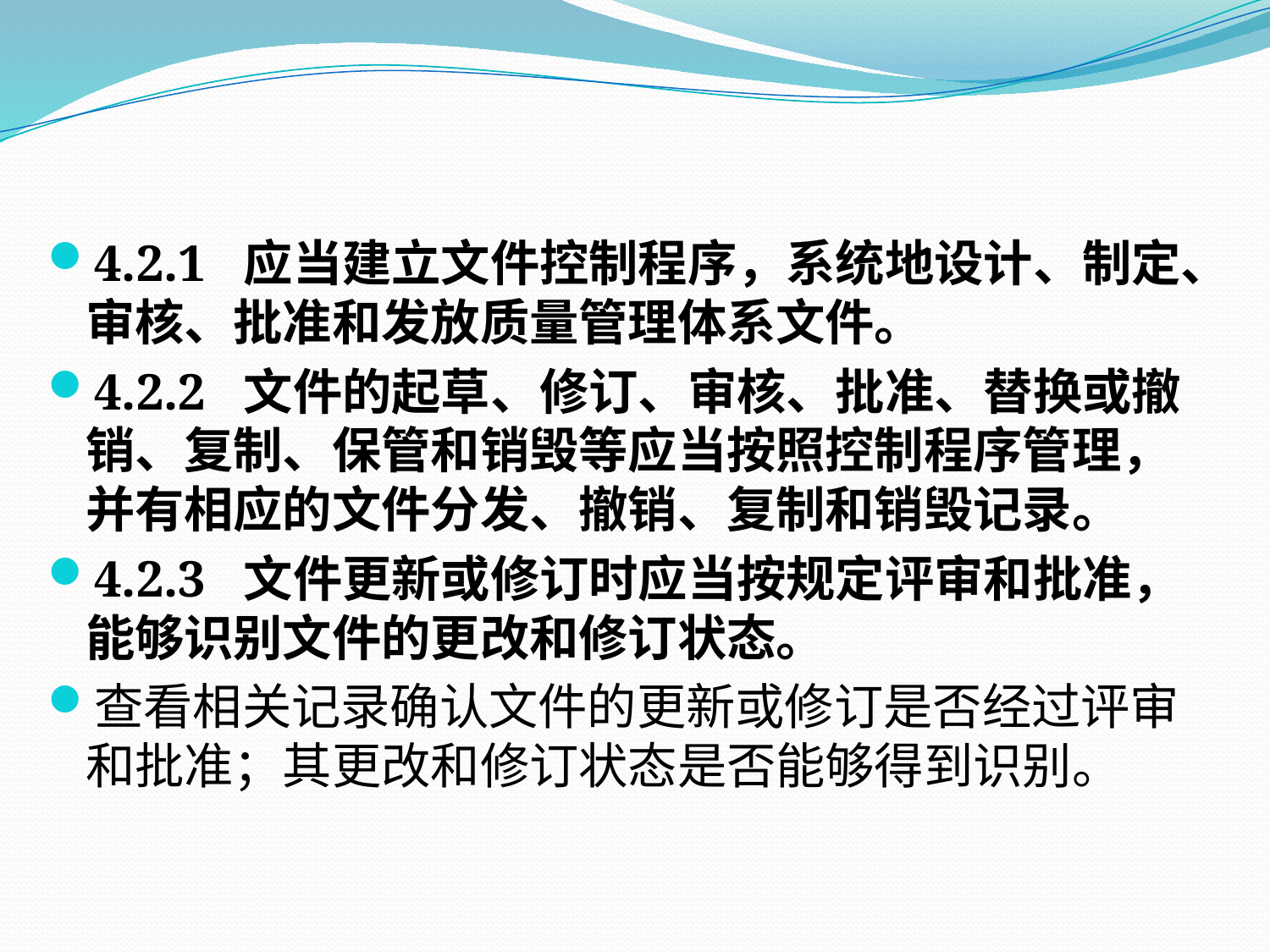

4.2.1  应当建立文件控制程序，系统地设计、制定、审核、批准和发放质量管理体系文件。
4.2.2  文件的起草、修订、审核、批准、替换或撤销、复制、保管和销毁等应当按照控制程序管理，并有相应的文件分发、撤销、复制和销毁记录。
4.2.3  文件更新或修订时应当按规定评审和批准，能够识别文件的更改和修订状态。
查看相关记录确认文件的更新或修订是否经过评审和批准；其更改和修订状态是否能够得到识别。